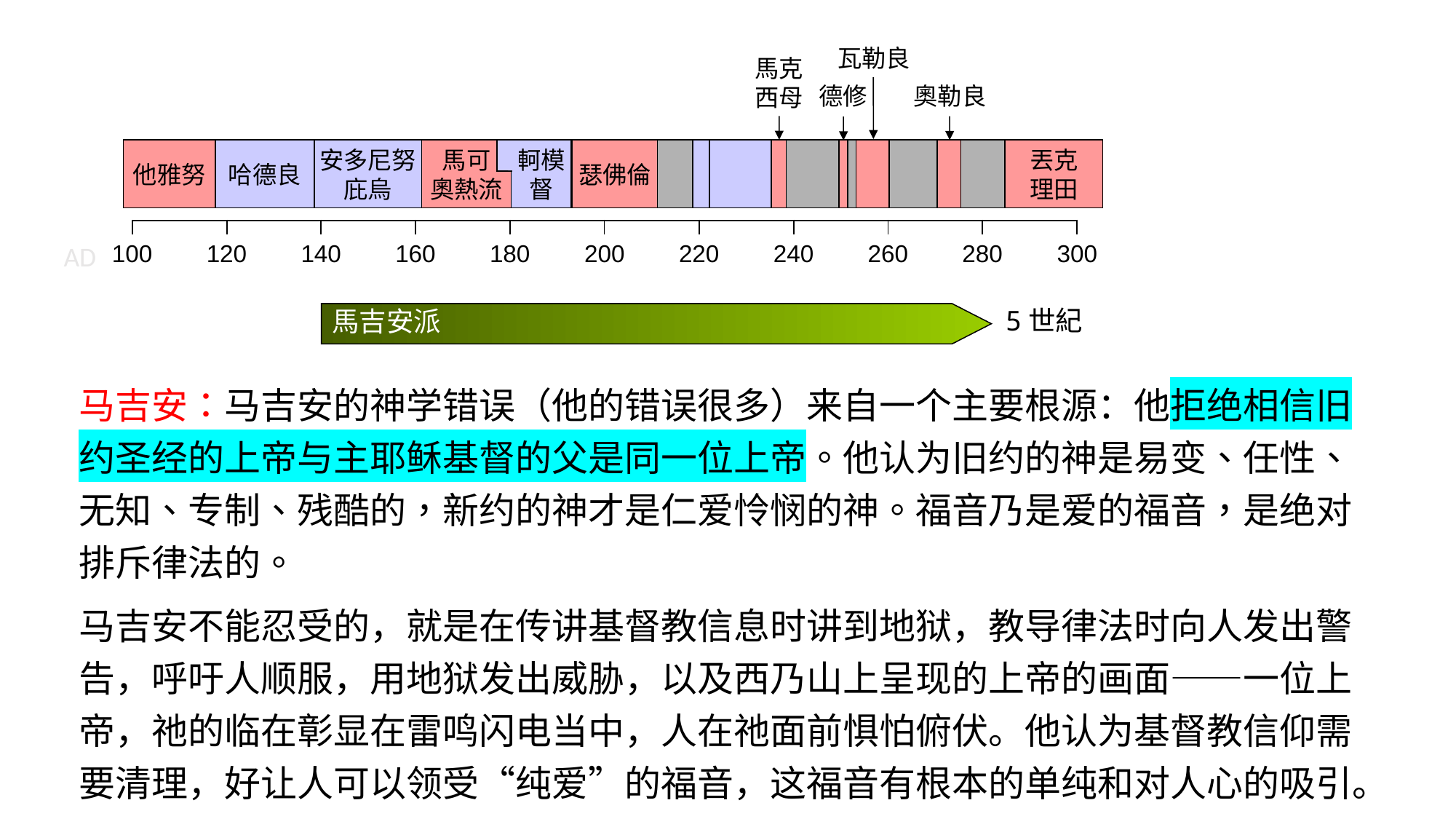

瓦勒良
馬克
西母
奧勒良
德修

他雅努
哈德良
安多尼努
庇烏
馬可
奧熱流
軻模
督

瑟佛倫

丟克
理田

|  |  |  |  |  |  |  |  |  |  |
| --- | --- | --- | --- | --- | --- | --- | --- | --- | --- |
AD
| 100 | 120 | 140 | 160 | 180 | 200 | 220 | 240 | 260 | 280 | 300 |
| --- | --- | --- | --- | --- | --- | --- | --- | --- | --- | --- |
5世紀
馬吉安派
马吉安：马吉安的神学错误（他的错误很多）来自一个主要根源：他拒绝相信旧约圣经的上帝与主耶稣基督的父是同一位上帝。他认为旧约的神是易变、任性、无知、专制、残酷的，新约的神才是仁爱怜悯的神。福音乃是爱的福音，是绝对排斥律法的。
马吉安不能忍受的，就是在传讲基督教信息时讲到地狱，教导律法时向人发出警告，呼吁人顺服，用地狱发出威胁，以及西乃山上呈现的上帝的画面——一位上帝，祂的临在彰显在雷鸣闪电当中，人在祂面前惧怕俯伏。他认为基督教信仰需要清理，好让人可以领受“纯爱”的福音，这福音有根本的单纯和对人心的吸引。